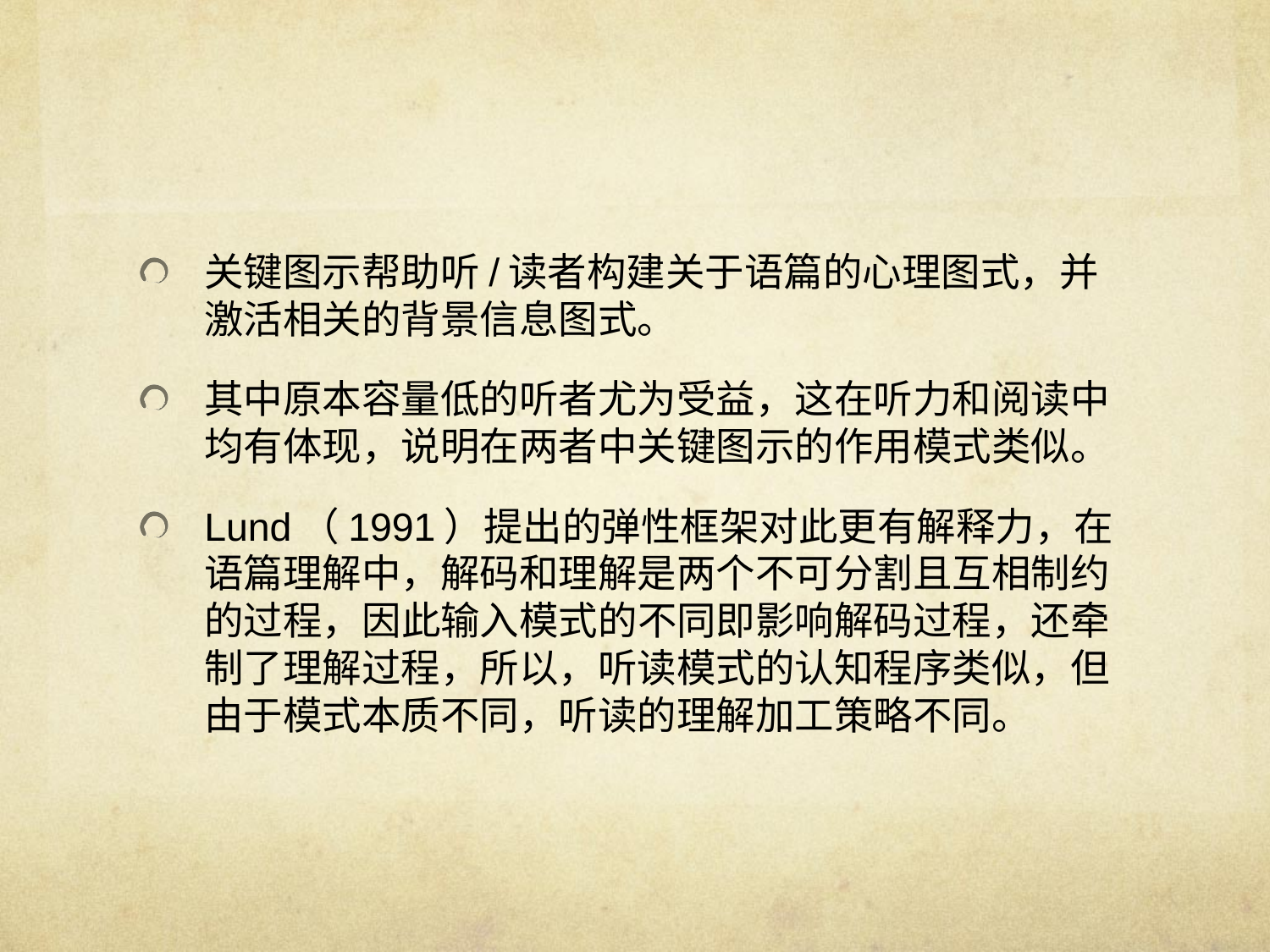

#
关键图示帮助听/读者构建关于语篇的心理图式，并激活相关的背景信息图式。
其中原本容量低的听者尤为受益，这在听力和阅读中均有体现，说明在两者中关键图示的作用模式类似。
Lund（1991）提出的弹性框架对此更有解释力，在语篇理解中，解码和理解是两个不可分割且互相制约的过程，因此输入模式的不同即影响解码过程，还牵制了理解过程，所以，听读模式的认知程序类似，但由于模式本质不同，听读的理解加工策略不同。